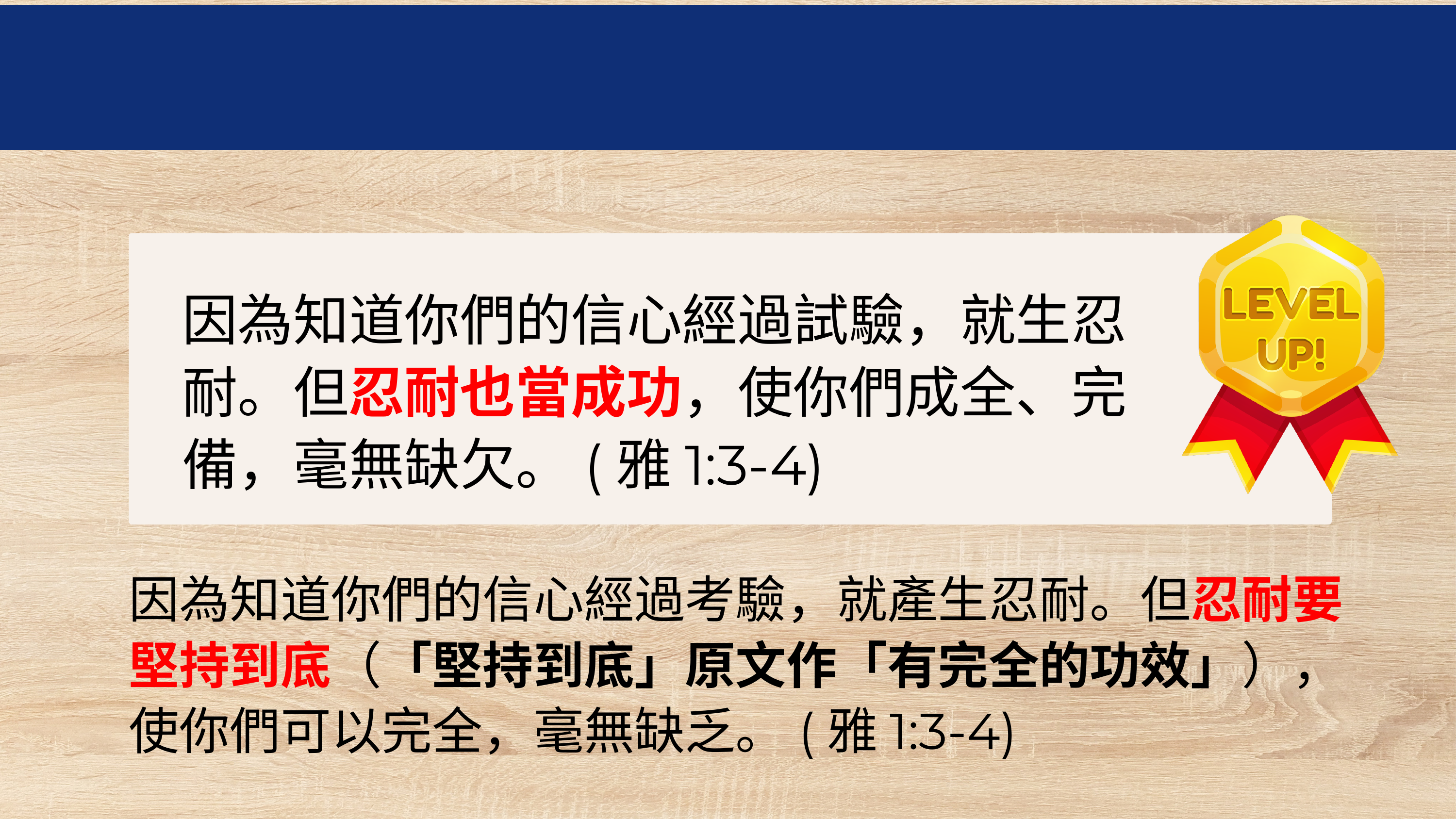

因為知道你們的信心經過試驗，就生忍耐。但忍耐也當成功，使你們成全、完備，毫無缺欠。(雅1:3-4)
因為知道你們的信心經過考驗，就產生忍耐。但忍耐要堅持到底（「堅持到底」原文作「有完全的功效」），使你們可以完全，毫無缺乏。(雅1:3-4)